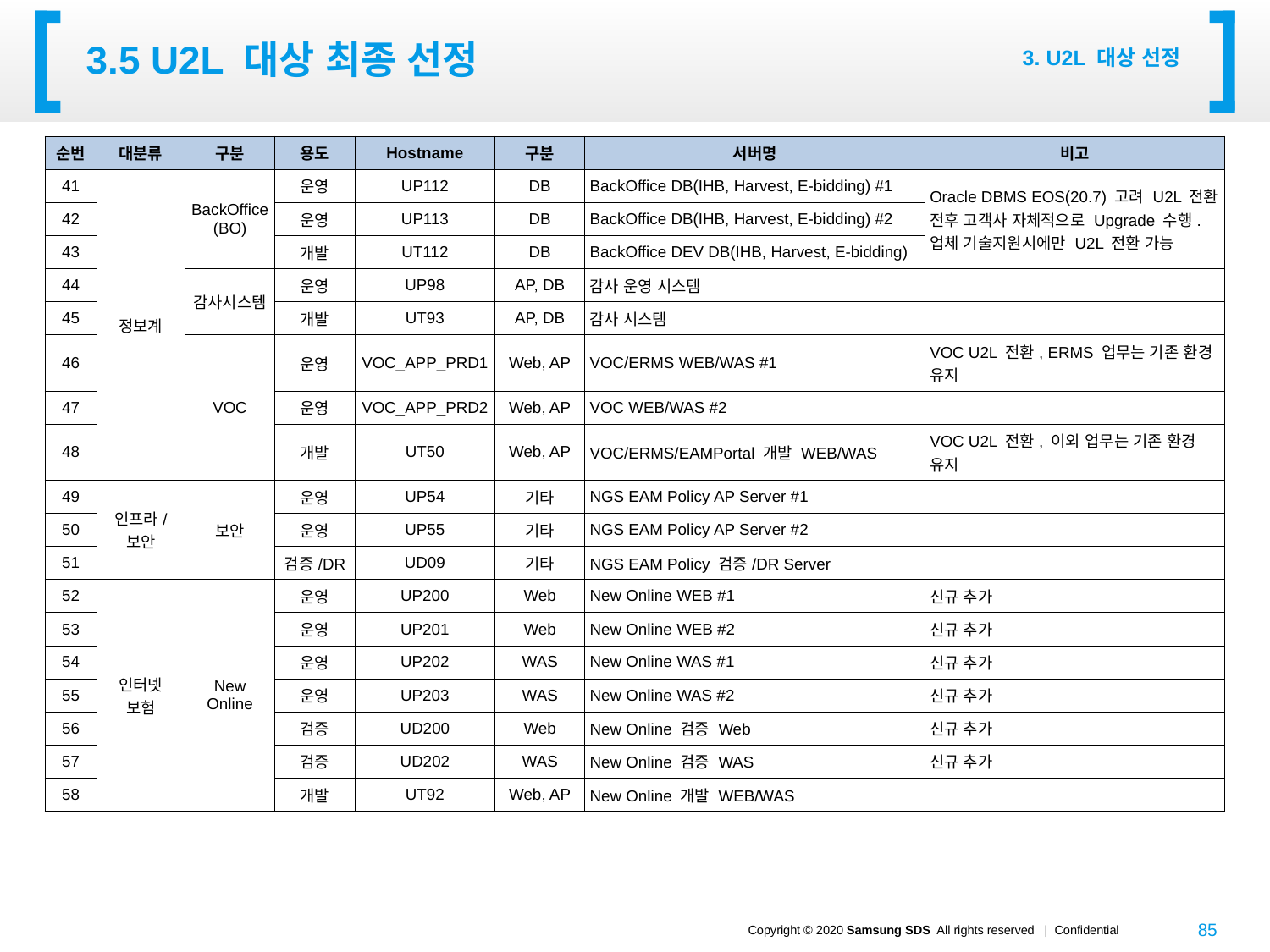

# 3.5 u2l 대상 최종 선정
3. U2L 대상 선정
| 순번 | 대분류 | 구분 | 용도 | Hostname | 구분 | 서버명 | 비고 |
| --- | --- | --- | --- | --- | --- | --- | --- |
| 41 | 정보계 | BackOffice (BO) | 운영 | UP112 | DB | BackOffice DB(IHB, Harvest, E-bidding) #1 | Oracle DBMS EOS(20.7) 고려 U2L 전환 전후 고객사 자체적으로 Upgrade 수행. 업체 기술지원시에만 U2L 전환 가능 |
| 42 |  |  | 운영 | UP113 | DB | BackOffice DB(IHB, Harvest, E-bidding) #2 |  |
| 43 |  |  | 개발 | UT112 | DB | BackOffice DEV DB(IHB, Harvest, E-bidding) |  |
| 44 |  | 감사시스템 | 운영 | UP98 | AP, DB | 감사 운영 시스템 |  |
| 45 |  |  | 개발 | UT93 | AP, DB | 감사 시스템 |  |
| 46 |  | VOC | 운영 | VOC\_APP\_PRD1 | Web, AP | VOC/ERMS WEB/WAS #1 | VOC U2L 전환, ERMS 업무는 기존 환경 유지 |
| 47 |  |  | 운영 | VOC\_APP\_PRD2 | Web, AP | VOC WEB/WAS #2 |  |
| 48 |  |  | 개발 | UT50 | Web, AP | VOC/ERMS/EAMPortal 개발 WEB/WAS | VOC U2L 전환, 이외 업무는 기존 환경 유지 |
| 49 | 인프라/ 보안 | 보안 | 운영 | UP54 | 기타 | NGS EAM Policy AP Server #1 |  |
| 50 |  |  | 운영 | UP55 | 기타 | NGS EAM Policy AP Server #2 |  |
| 51 |  |  | 검증/DR | UD09 | 기타 | NGS EAM Policy 검증/DR Server |  |
| 52 | 인터넷 보험 | New Online | 운영 | UP200 | Web | New Online WEB #1 | 신규 추가 |
| 53 |  |  | 운영 | UP201 | Web | New Online WEB #2 | 신규 추가 |
| 54 |  |  | 운영 | UP202 | WAS | New Online WAS #1 | 신규 추가 |
| 55 |  |  | 운영 | UP203 | WAS | New Online WAS #2 | 신규 추가 |
| 56 |  |  | 검증 | UD200 | Web | New Online 검증 Web | 신규 추가 |
| 57 |  |  | 검증 | UD202 | WAS | New Online 검증 WAS | 신규 추가 |
| 58 |  |  | 개발 | UT92 | Web, AP | New Online 개발 WEB/WAS |  |